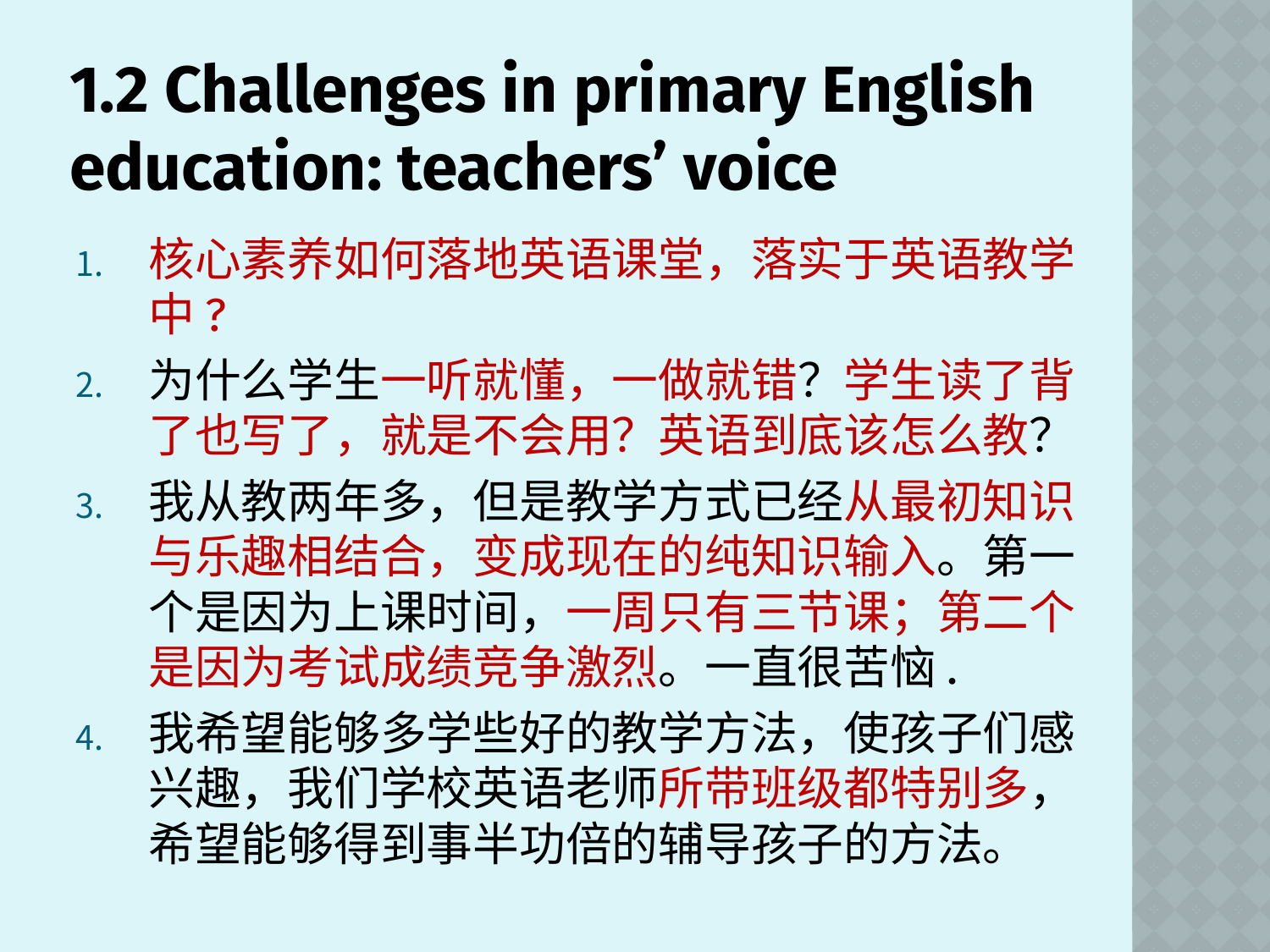

# 1.2 Challenges in primary English education: teachers’ voice
核心素养如何落地英语课堂，落实于英语教学中?
为什么学生一听就懂，一做就错？学生读了背了也写了，就是不会用？英语到底该怎么教？
我从教两年多，但是教学方式已经从最初知识与乐趣相结合，变成现在的纯知识输入。第一个是因为上课时间，一周只有三节课；第二个是因为考试成绩竞争激烈。一直很苦恼.
我希望能够多学些好的教学方法，使孩子们感兴趣，我们学校英语老师所带班级都特别多，希望能够得到事半功倍的辅导孩子的方法。